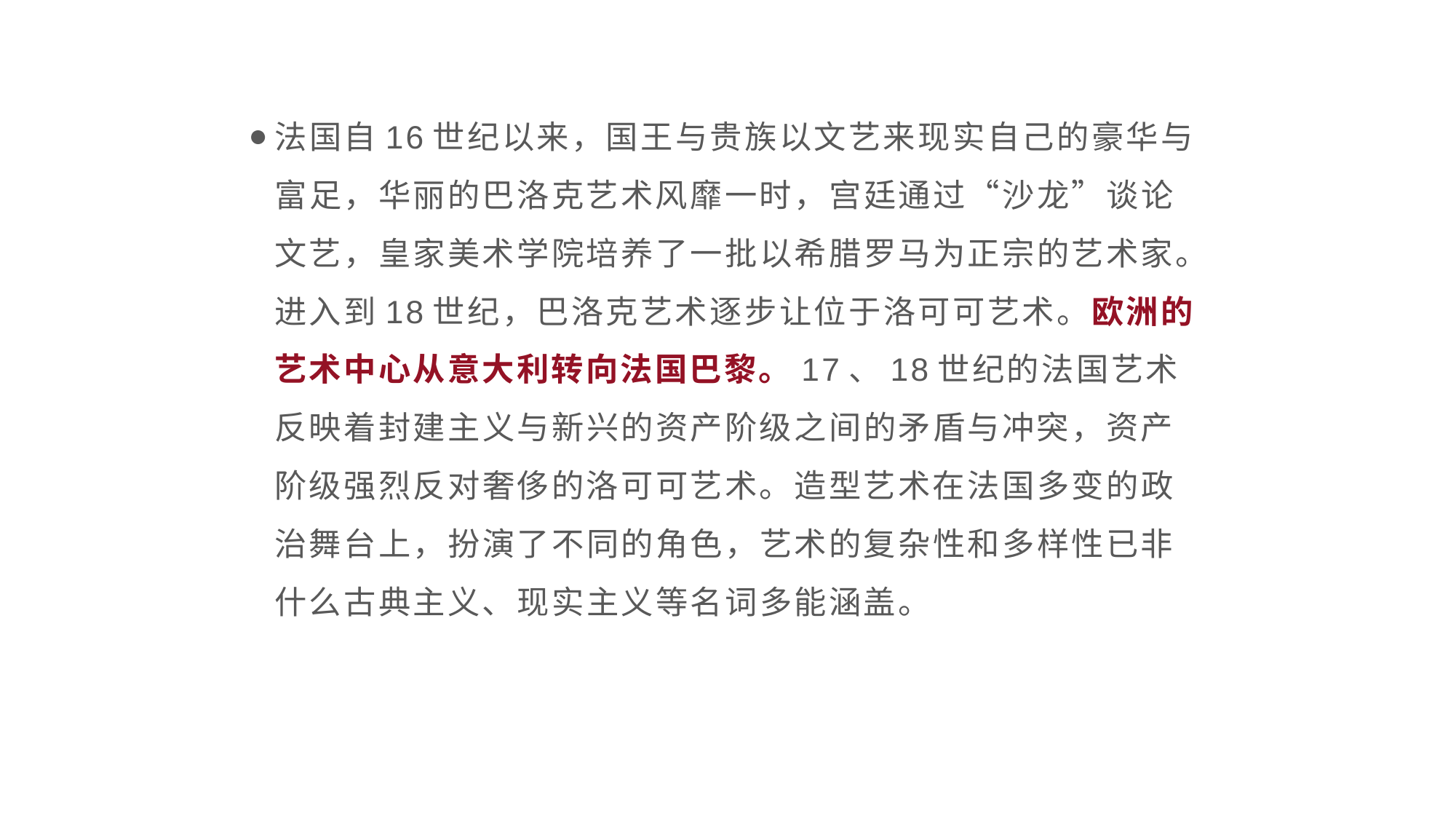

法国自16世纪以来，国王与贵族以文艺来现实自己的豪华与富足，华丽的巴洛克艺术风靡一时，宫廷通过“沙龙”谈论文艺，皇家美术学院培养了一批以希腊罗马为正宗的艺术家。进入到18世纪，巴洛克艺术逐步让位于洛可可艺术。欧洲的艺术中心从意大利转向法国巴黎。17、18世纪的法国艺术反映着封建主义与新兴的资产阶级之间的矛盾与冲突，资产阶级强烈反对奢侈的洛可可艺术。造型艺术在法国多变的政治舞台上，扮演了不同的角色，艺术的复杂性和多样性已非什么古典主义、现实主义等名词多能涵盖。